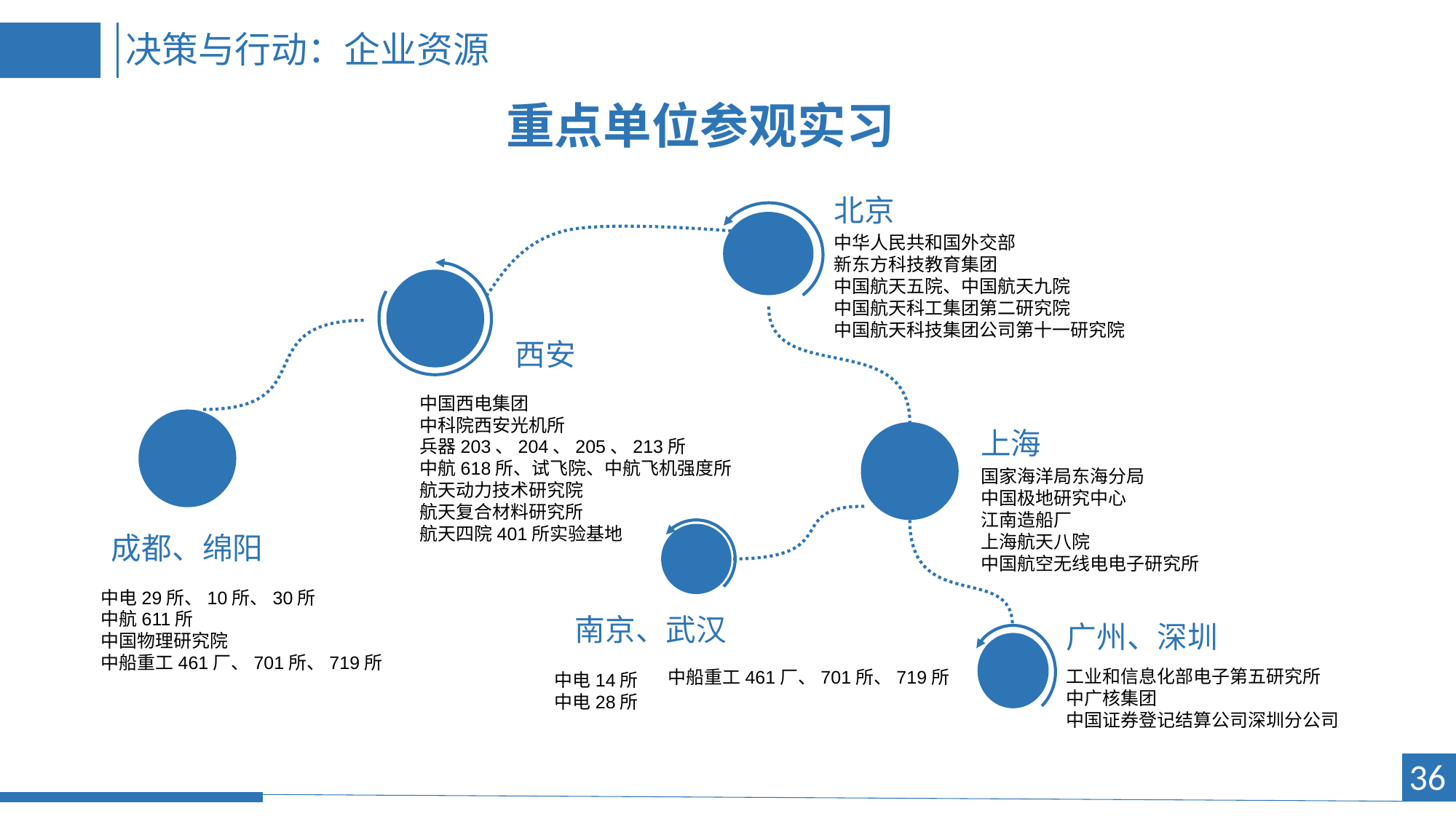

决策与行动：企业资源

重点单位参观实习
北京

中华人民共和国外交部
新东方科技教育集团
中国航天五院、中国航天九院
中国航天科工集团第二研究院
中国航天科技集团公司第十一研究院

西安
中国西电集团
中科院西安光机所
兵器203、204、205、213所
中航618所、试飞院、中航飞机强度所
航天动力技术研究院
航天复合材料研究所
航天四院401所实验基地

上海

国家海洋局东海分局
中国极地研究中心
江南造船厂
上海航天八院
中国航空无线电电子研究所

成都、绵阳

中电29所、10所、30所
中航611所
中国物理研究院
中船重工461厂、701所、719所

南京、武汉
广州、深圳

工业和信息化部电子第五研究所
中广核集团
中国证券登记结算公司深圳分公司

中船重工461厂、701所、719所
中电14所
中电28所
36